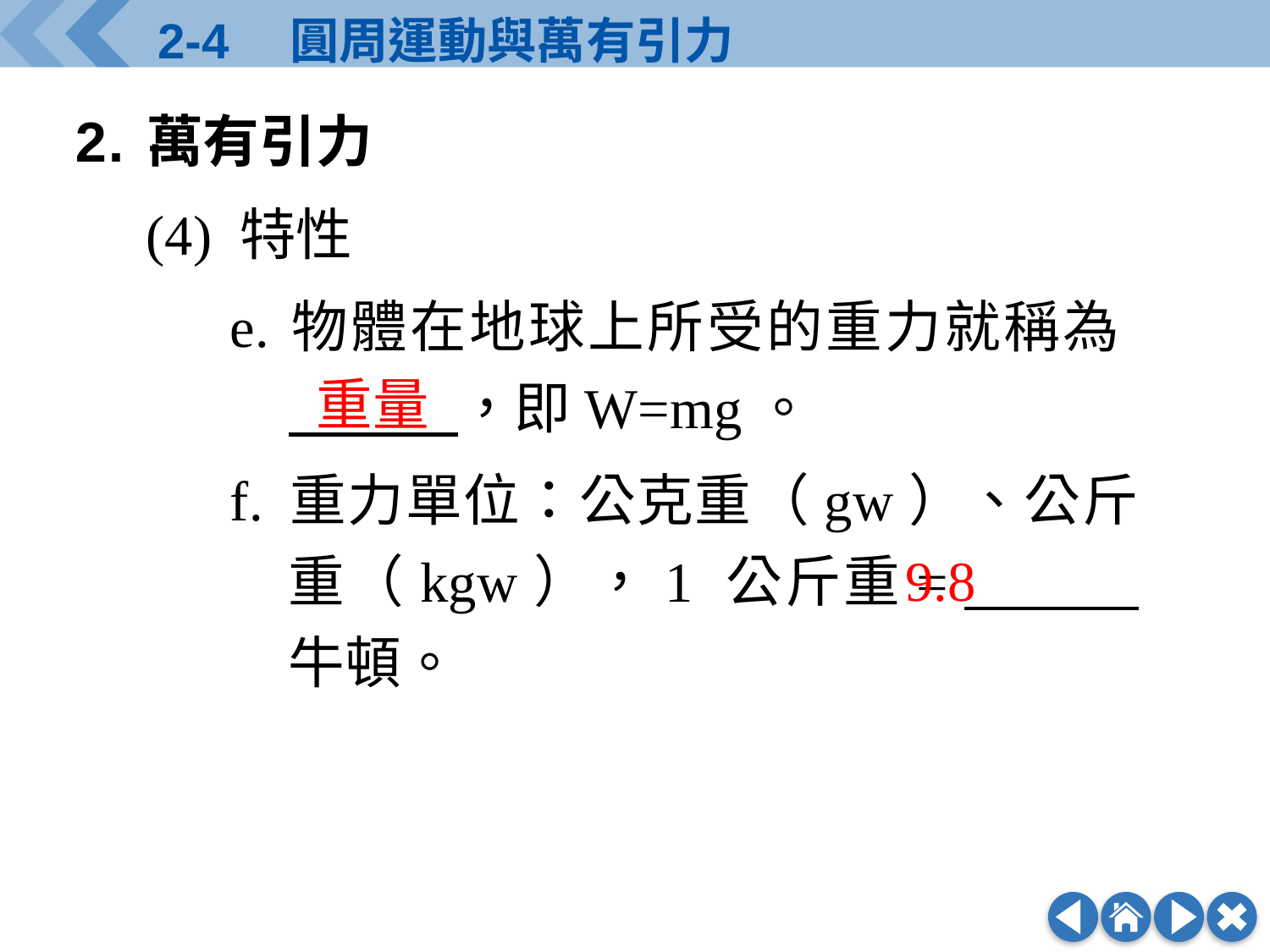

萬有引力
(4) 特性
e.	物體在地球上所受的重力就稱為
　　　，即W=mg。
f.	重力單位：公克重（gw）、公斤重（kgw），1 公斤重=　　　牛頓。
重量
9.8